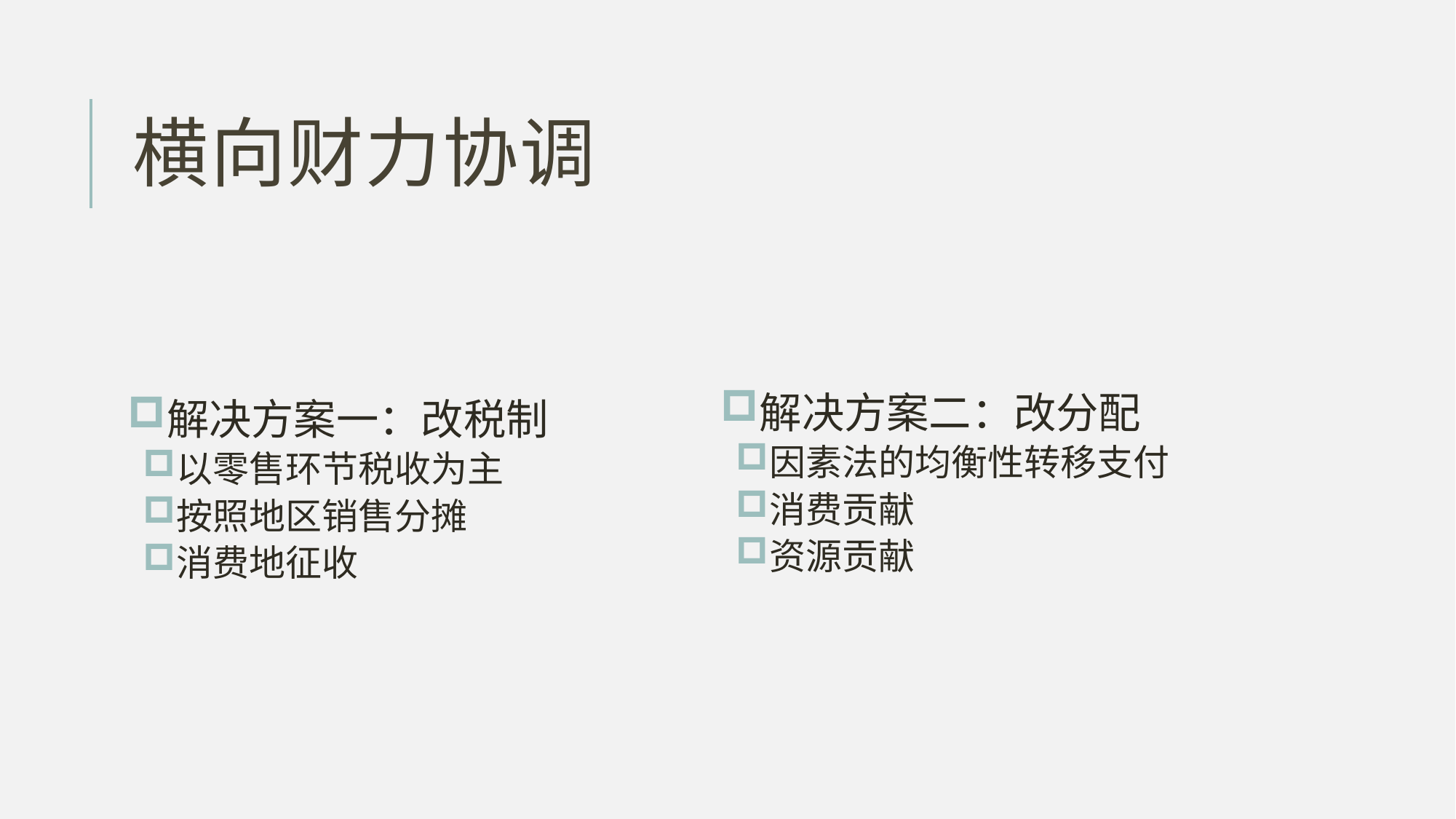

# 横向财力协调
解决方案一：改税制
以零售环节税收为主
按照地区销售分摊
消费地征收

解决方案二：改分配
因素法的均衡性转移支付
消费贡献
资源贡献